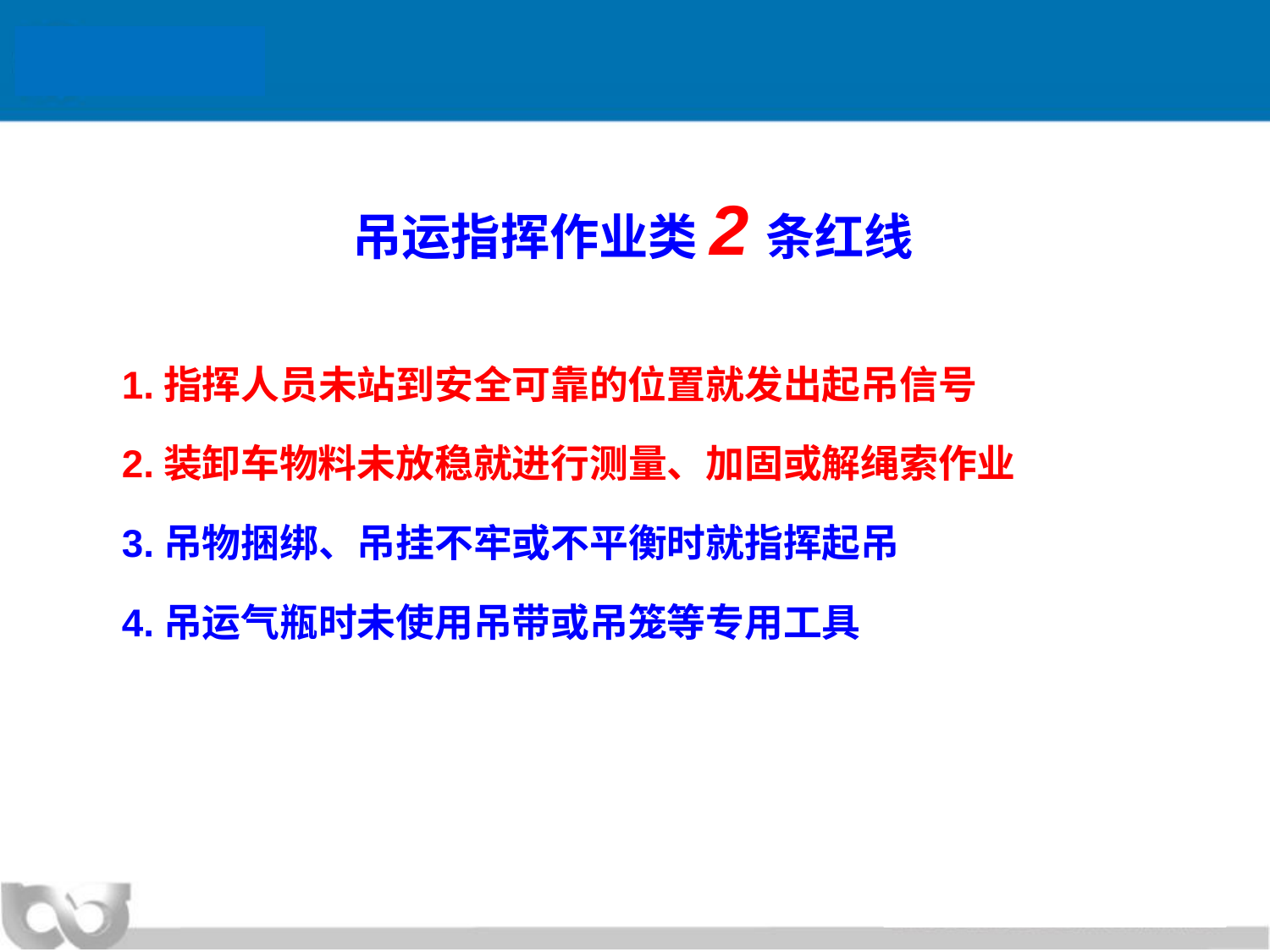

吊运指挥作业类2条红线
# 1.指挥人员未站到安全可靠的位置就发出起吊信号 2.装卸车物料未放稳就进行测量、加固或解绳索作业 3.吊物捆绑、吊挂不牢或不平衡时就指挥起吊 4.吊运气瓶时未使用吊带或吊笼等专用工具